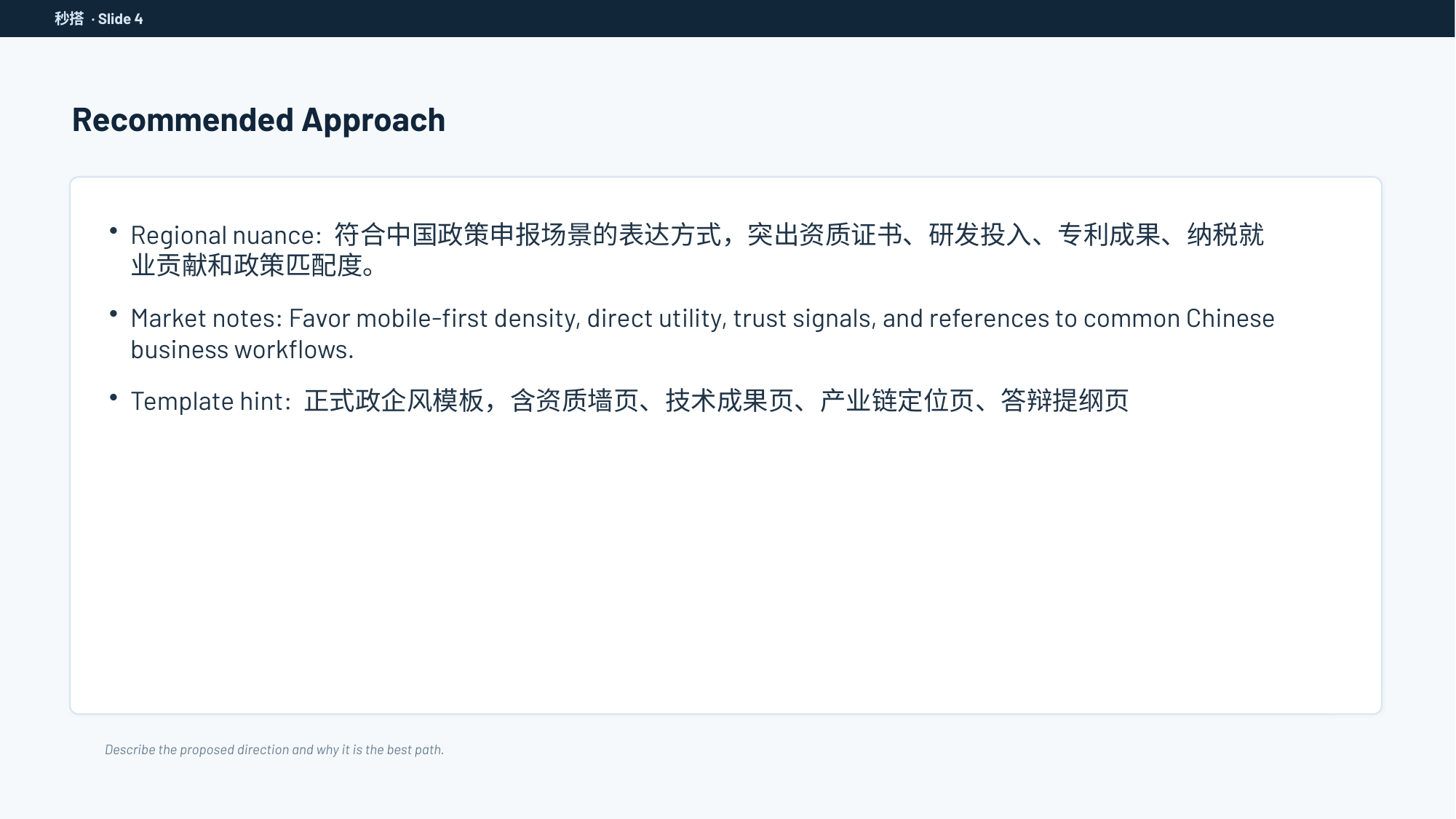

秒搭 · Slide 4
Recommended Approach

Regional nuance: 符合中国政策申报场景的表达方式，突出资质证书、研发投入、专利成果、纳税就业贡献和政策匹配度。
Market notes: Favor mobile-first density, direct utility, trust signals, and references to common Chinese business workflows.
Template hint: 正式政企风模板，含资质墙页、技术成果页、产业链定位页、答辩提纲页
Describe the proposed direction and why it is the best path.